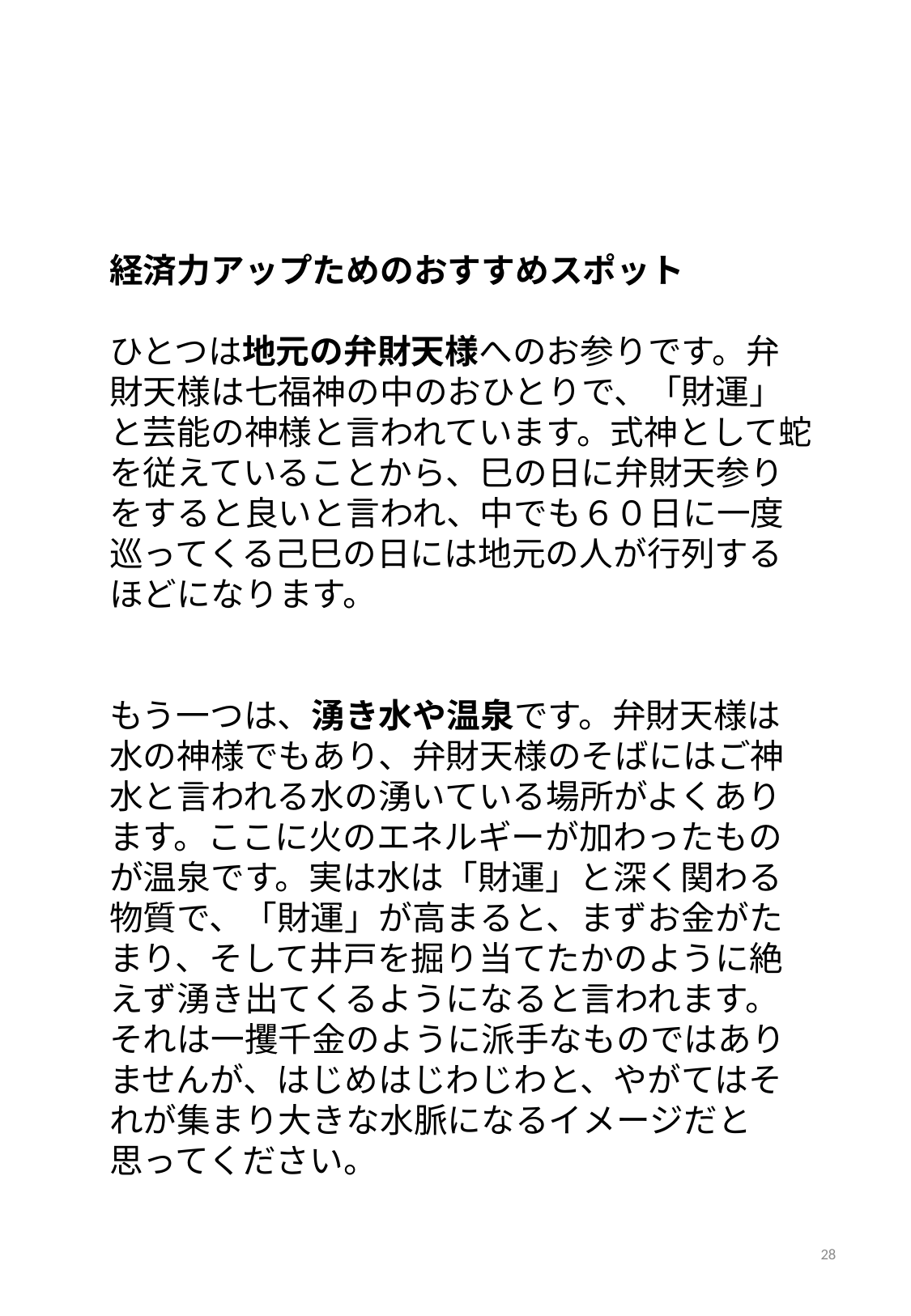

経済力アップためのおすすめスポット

ひとつは地元の弁財天様へのお参りです。弁財天様は七福神の中のおひとりで、「財運」と芸能の神様と言われています。式神として蛇を従えていることから、巳の日に弁財天参りをすると良いと言われ、中でも６０日に一度巡ってくる己巳の日には地元の人が行列するほどになります。

もう一つは、湧き水や温泉です。弁財天様は水の神様でもあり、弁財天様のそばにはご神水と言われる水の湧いている場所がよくあります。ここに火のエネルギーが加わったものが温泉です。実は水は「財運」と深く関わる物質で、「財運」が高まると、まずお金がたまり、そして井戸を掘り当てたかのように絶えず湧き出てくるようになると言われます。それは一攫千金のように派手なものではありませんが、はじめはじわじわと、やがてはそれが集まり大きな水脈になるイメージだと思ってください。

28